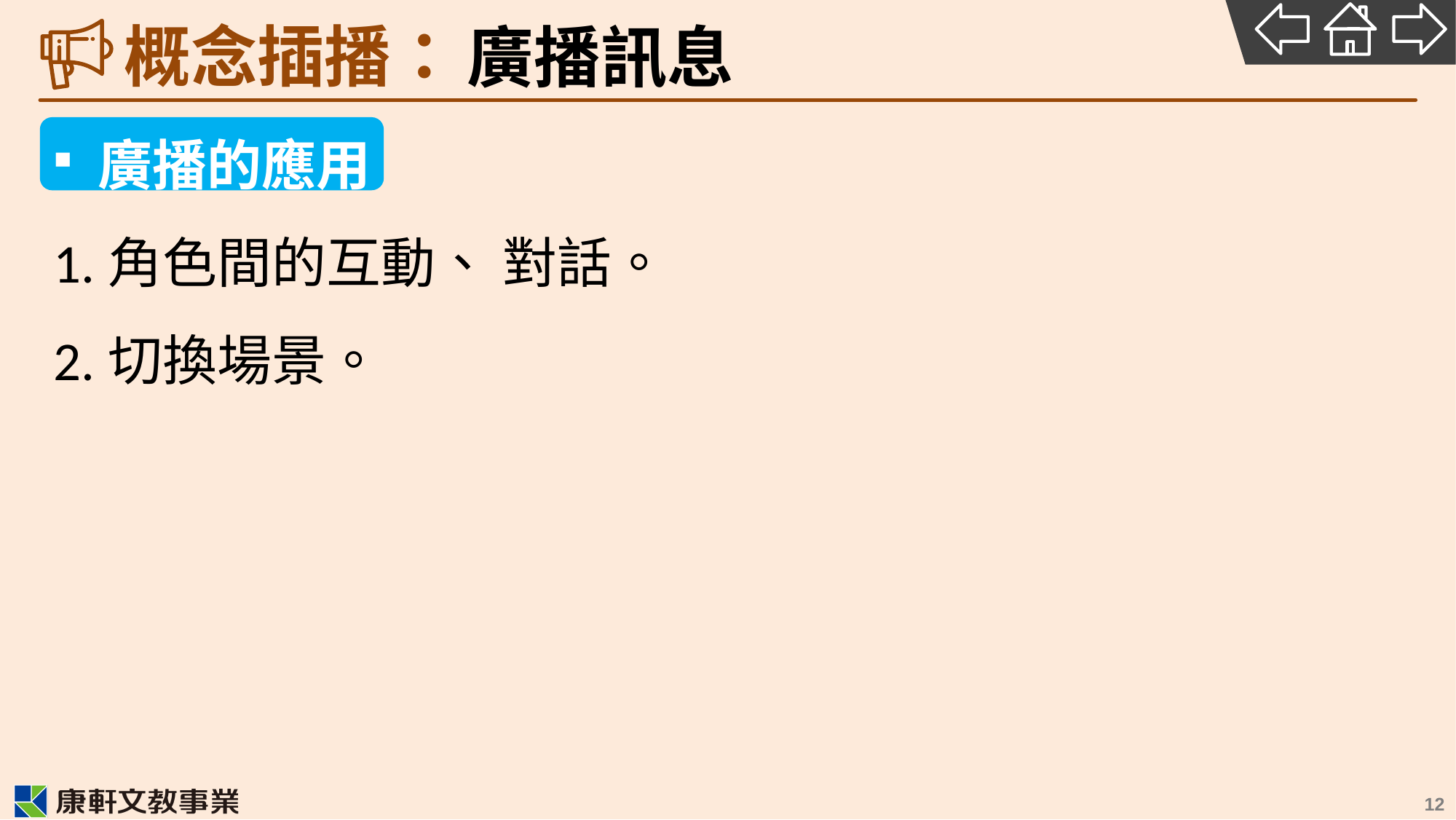

# 廣播訊息
廣播的應用
1.角色間的互動、 對話。
2.切換場景。

12